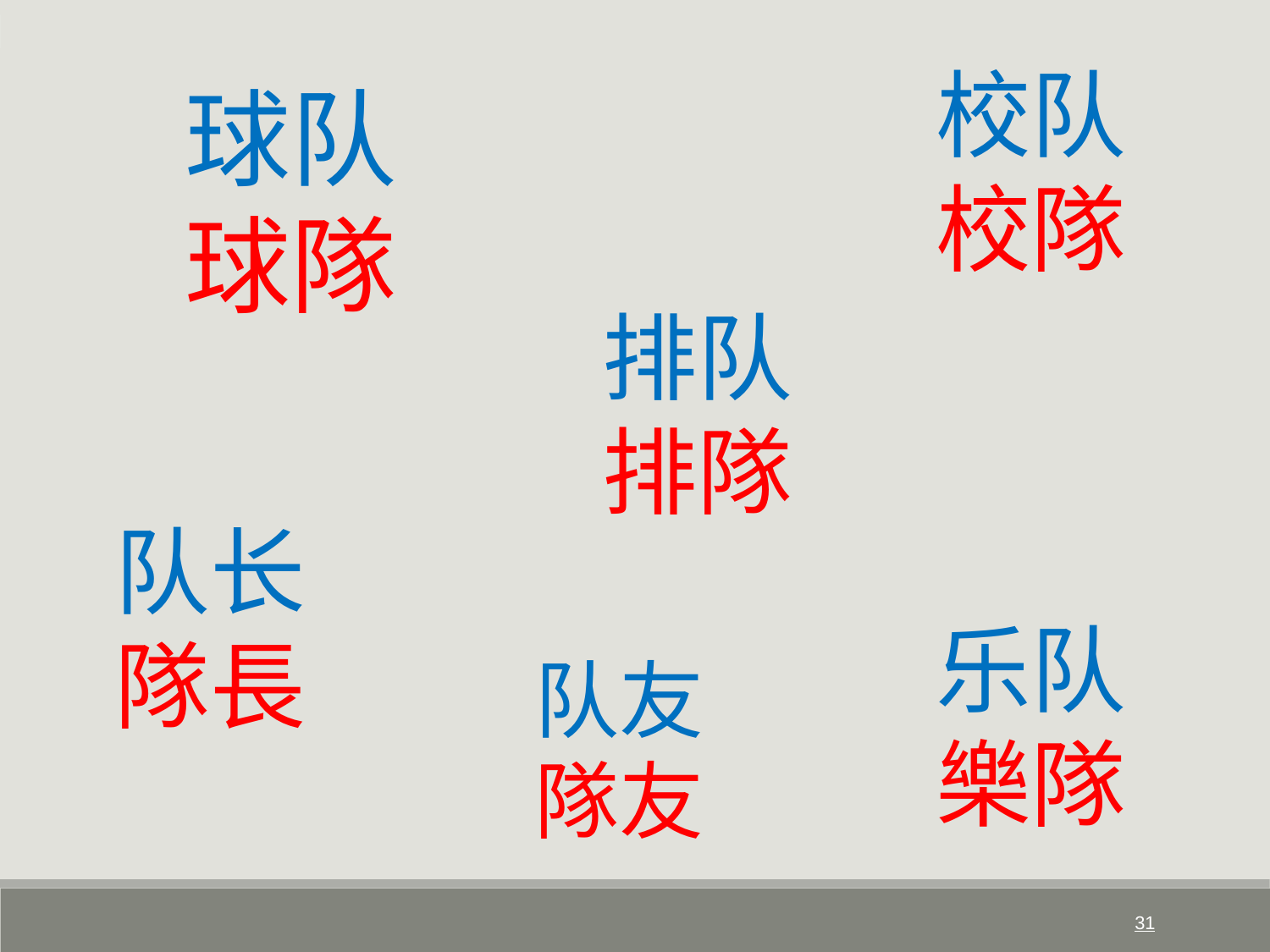

校队
校隊
球队
球隊
排队
排隊
队长
隊長
乐队
樂隊
队友
隊友
31